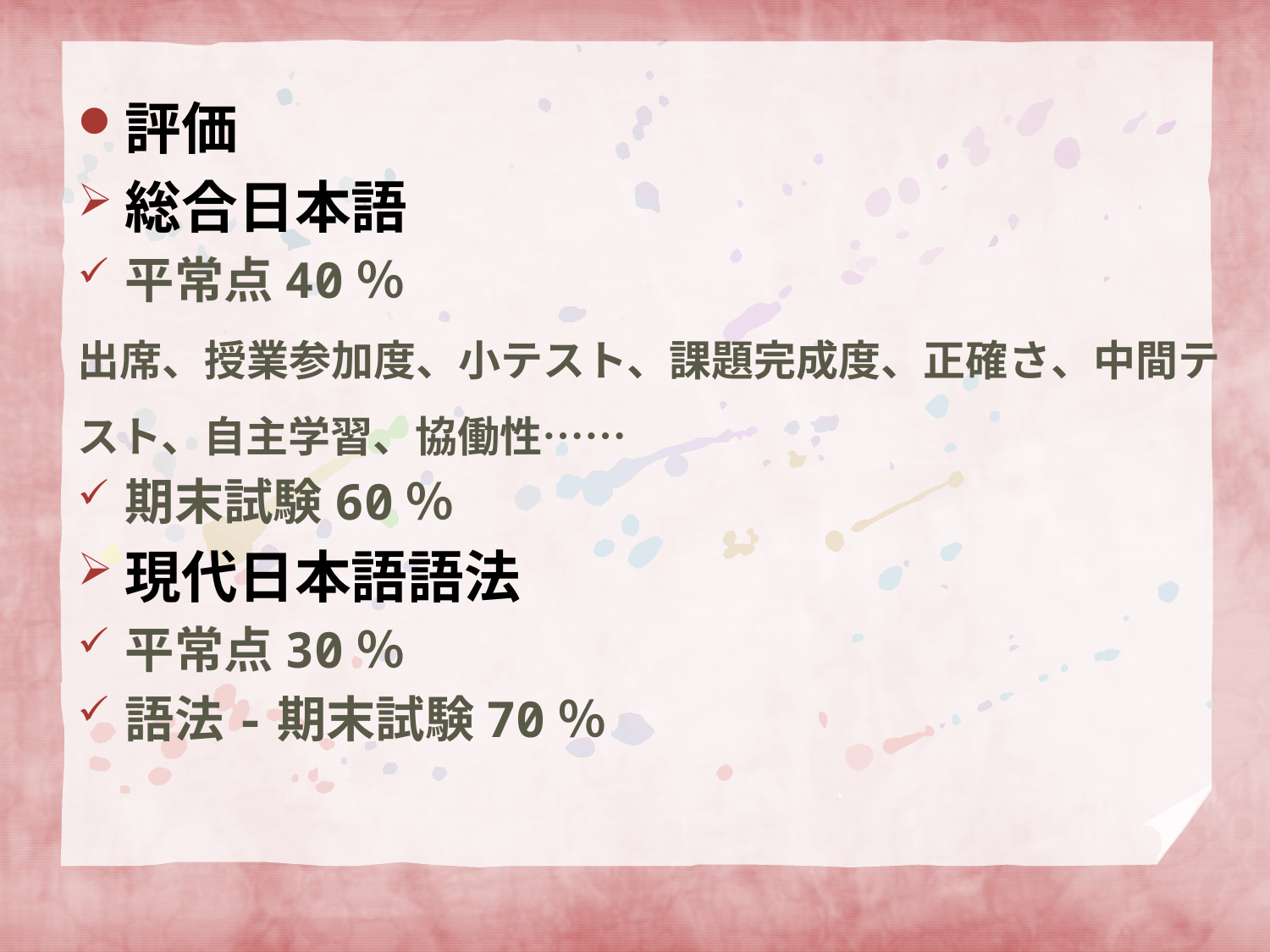

評価
総合日本語
平常点40％
出席、授業参加度、小テスト、課題完成度、正確さ、中間テスト、自主学習、協働性……
期末試験60％
現代日本語語法
平常点30％
語法-期末試験70％